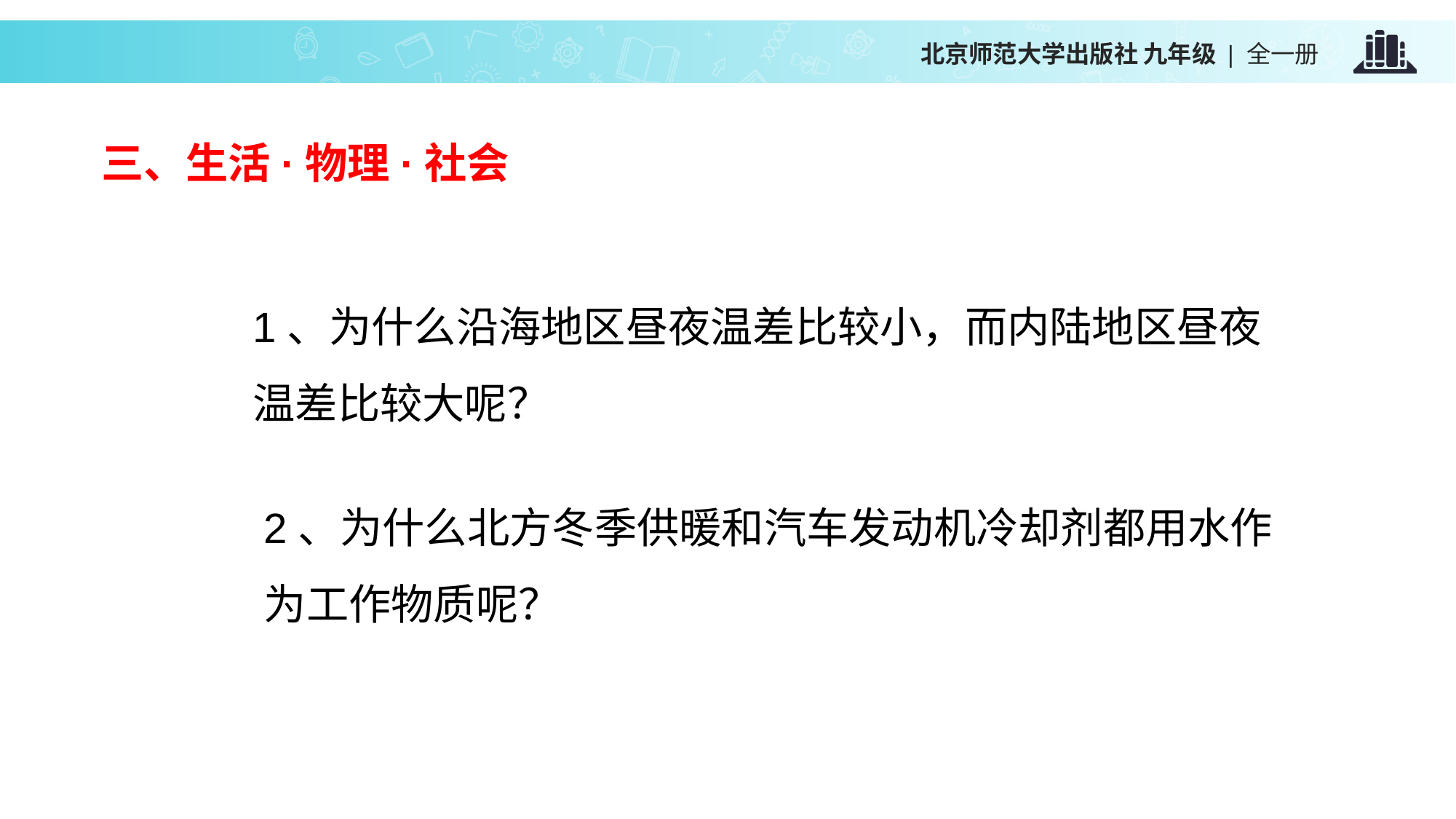

三、生活·物理·社会
1、为什么沿海地区昼夜温差比较小，而内陆地区昼夜温差比较大呢？
2、为什么北方冬季供暖和汽车发动机冷却剂都用水作为工作物质呢？